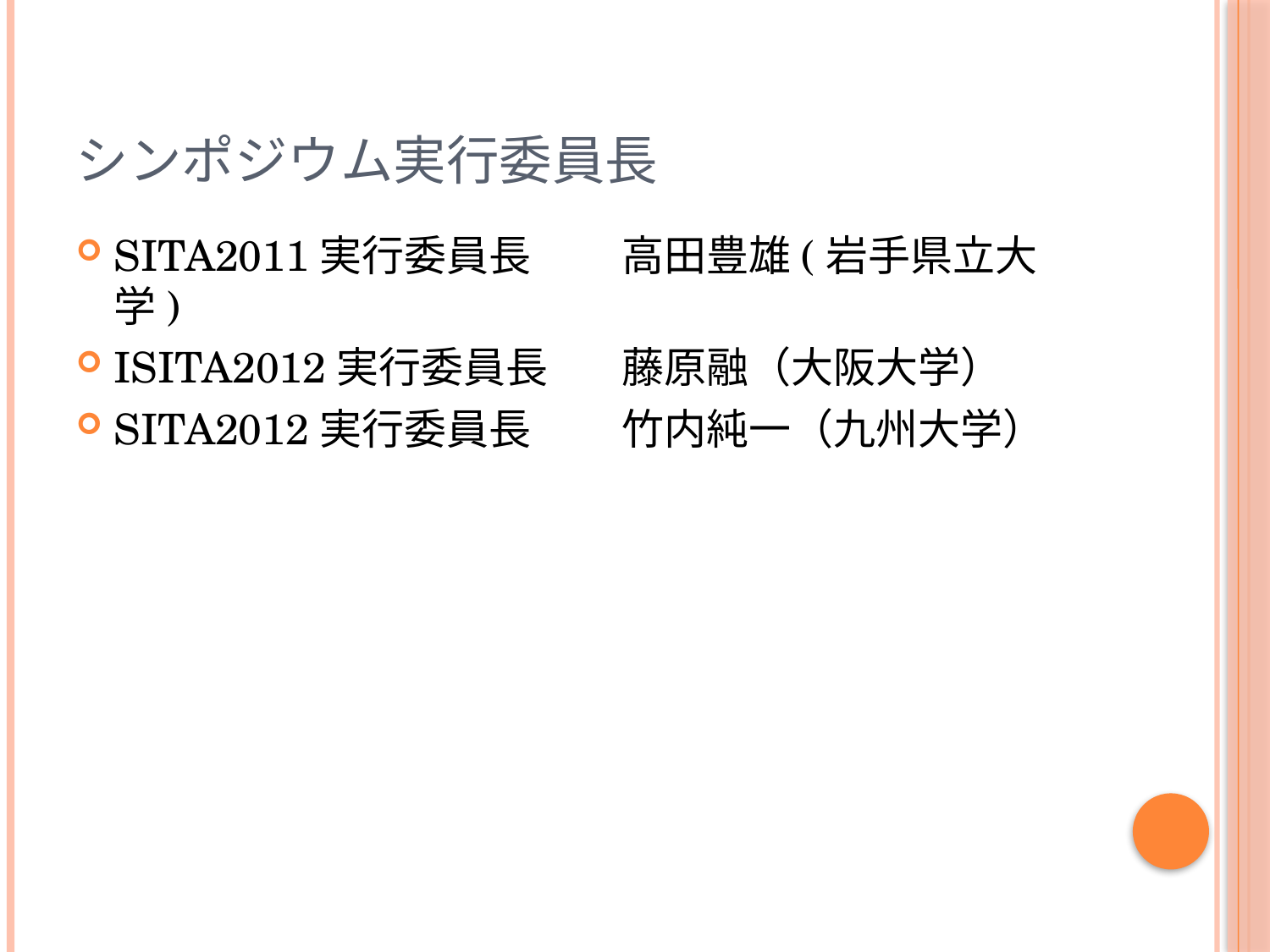

# シンポジウム実行委員長
SITA2011実行委員長　	高田豊雄(岩手県立大学)
ISITA2012実行委員長	藤原融（大阪大学）
SITA2012実行委員長	竹内純一（九州大学）